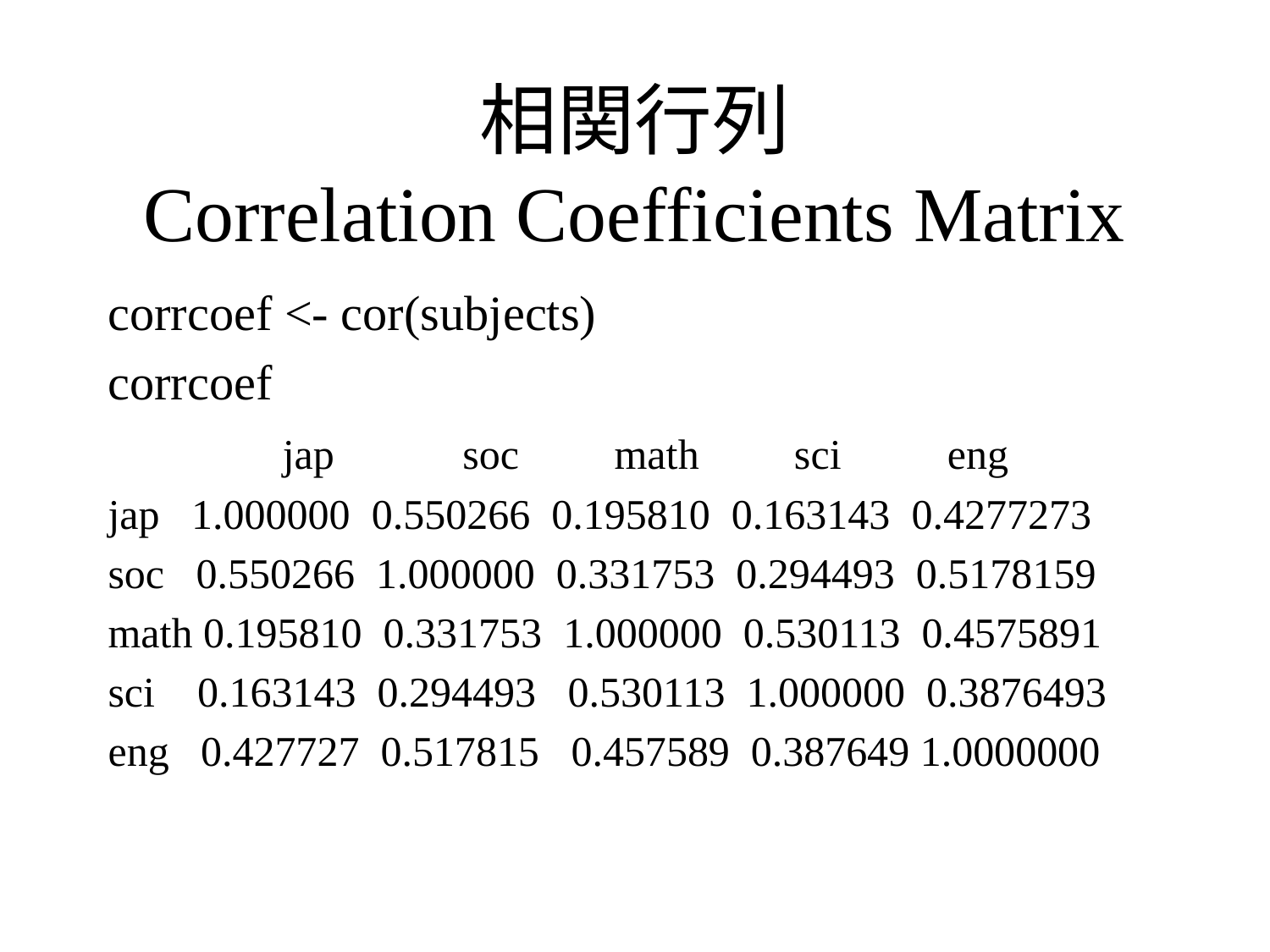

# 相関行列 Correlation Coefficients Matrix
corrcoef <- cor(subjects)
corrcoef
 		jap       	     soc         math         sci          eng
jap   1.000000  0.550266  0.195810  0.163143  0.4277273
soc   0.550266  1.000000  0.331753  0.294493  0.5178159
math 0.195810  0.331753  1.000000  0.530113  0.4575891
sci    0.163143  0.294493   0.530113  1.000000  0.3876493
eng   0.427727  0.517815   0.457589  0.387649 1.0000000